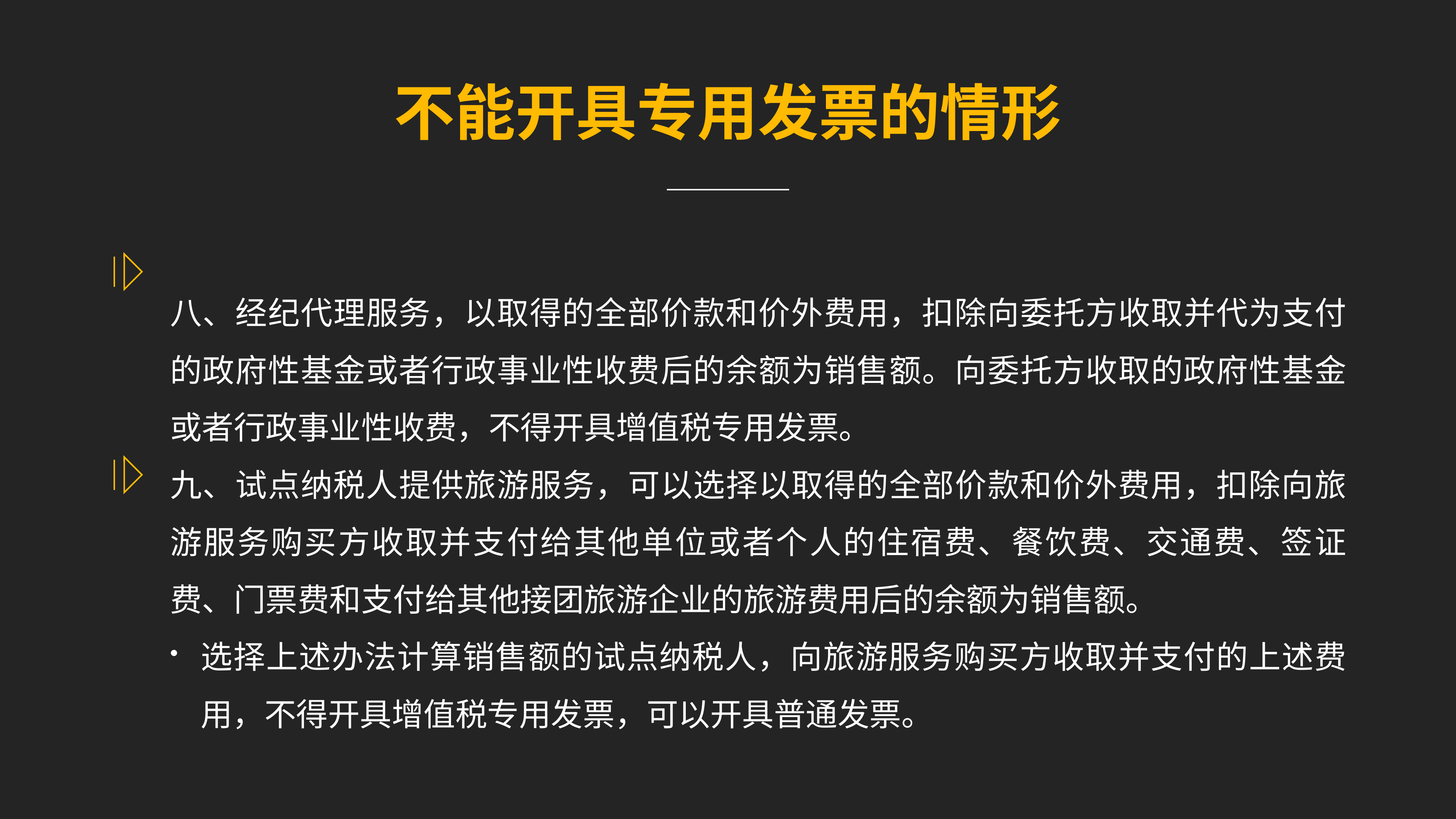

不能开具专用发票的情形

八、经纪代理服务，以取得的全部价款和价外费用，扣除向委托方收取并代为支付的政府性基金或者行政事业性收费后的余额为销售额。向委托方收取的政府性基金或者行政事业性收费，不得开具增值税专用发票。
九、试点纳税人提供旅游服务，可以选择以取得的全部价款和价外费用，扣除向旅游服务购买方收取并支付给其他单位或者个人的住宿费、餐饮费、交通费、签证费、门票费和支付给其他接团旅游企业的旅游费用后的余额为销售额。
选择上述办法计算销售额的试点纳税人，向旅游服务购买方收取并支付的上述费用，不得开具增值税专用发票，可以开具普通发票。